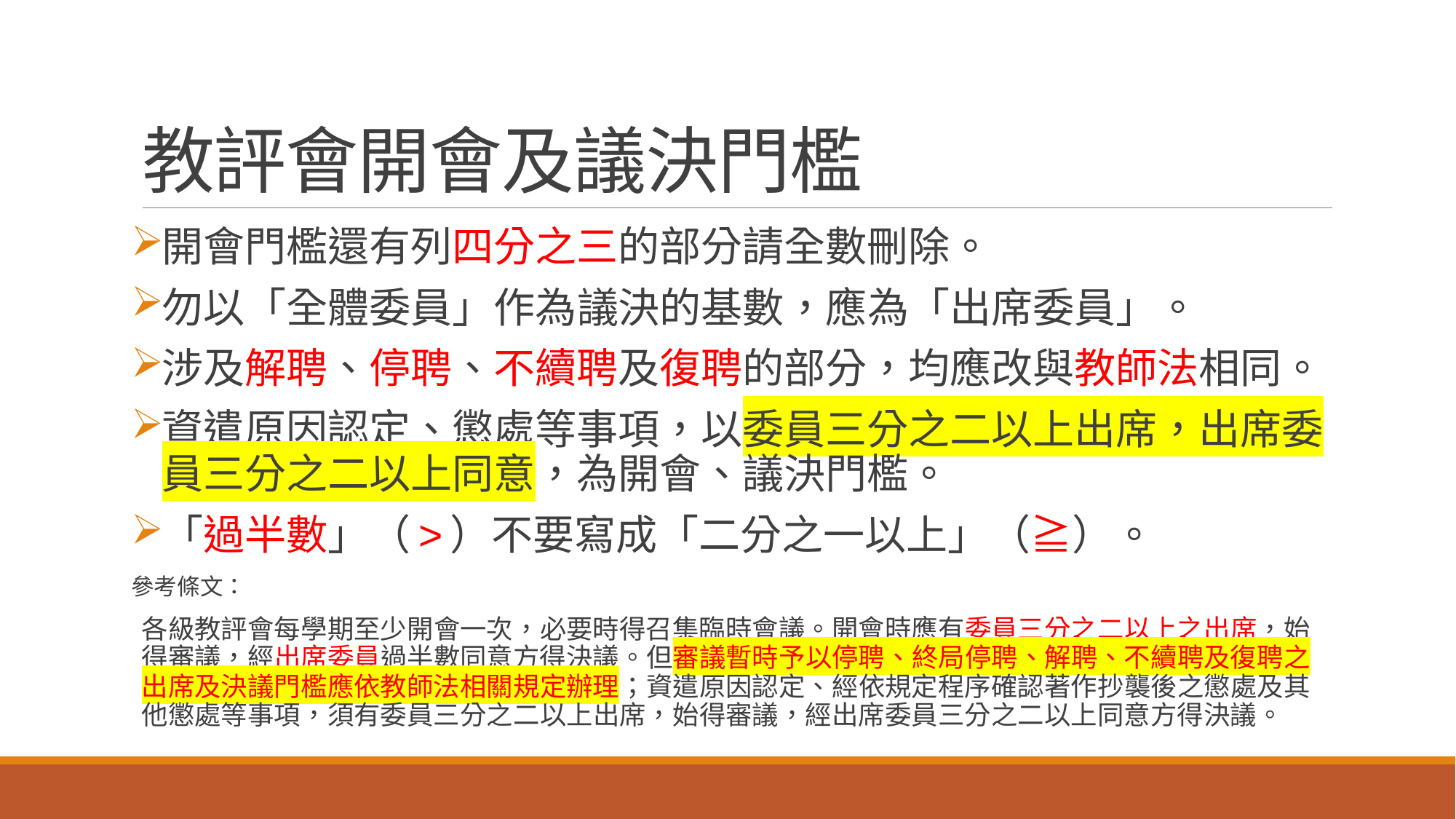

# 教評會開會及議決門檻
開會門檻還有列四分之三的部分請全數刪除。
勿以「全體委員」作為議決的基數，應為「出席委員」。
涉及解聘、停聘、不續聘及復聘的部分，均應改與教師法相同。
資遣原因認定、懲處等事項，以委員三分之二以上出席，出席委員三分之二以上同意，為開會、議決門檻。
「過半數」（>）不要寫成「二分之一以上」（≧）。
參考條文：
各級教評會每學期至少開會一次，必要時得召集臨時會議。開會時應有委員三分之二以上之出席，始得審議，經出席委員過半數同意方得決議。但審議暫時予以停聘、終局停聘、解聘、不續聘及復聘之出席及決議門檻應依教師法相關規定辦理；資遣原因認定、經依規定程序確認著作抄襲後之懲處及其他懲處等事項，須有委員三分之二以上出席，始得審議，經出席委員三分之二以上同意方得決議。